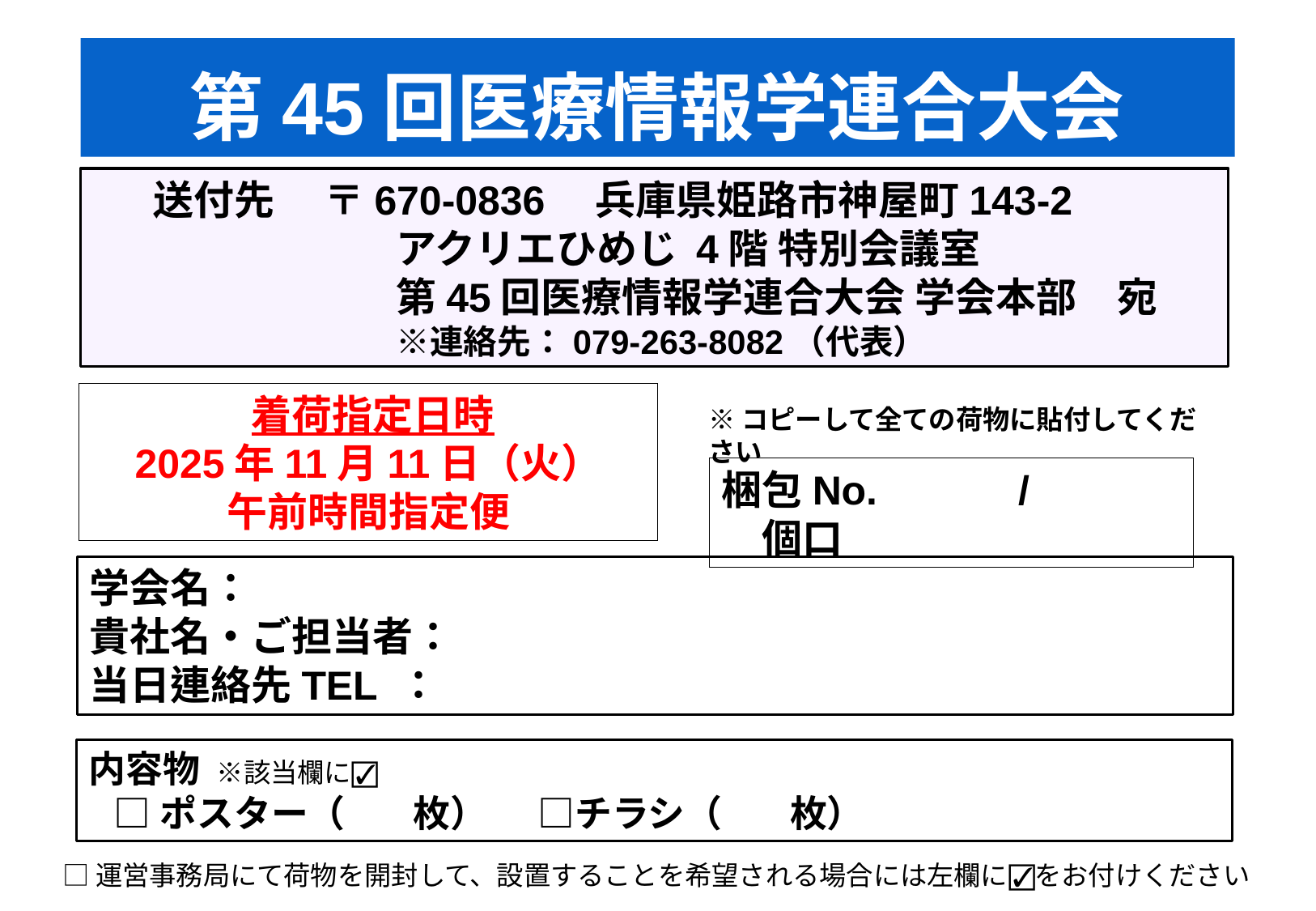

# 第45回医療情報学連合大会
送付先　 〒670-0836　兵庫県姫路市神屋町143-2
　　　　　　アクリエひめじ 4階 特別会議室
　　　　　　第45回医療情報学連合大会 学会本部　宛
　　　　　　　　※連絡先：079-263-8082（代表）

 着荷指定日時
2025年11月11日（火）
午前時間指定便
※コピーして全ての荷物に貼付してください
梱包No.　　　/　　　　個口
学会名：
貴社名・ご担当者：
当日連絡先TEL ：
内容物  ※該当欄に☑
   □ポスター（        枚）      □チラシ（        枚）
□運営事務局にて荷物を開封して、設置することを希望される場合には左欄に☑をお付けください